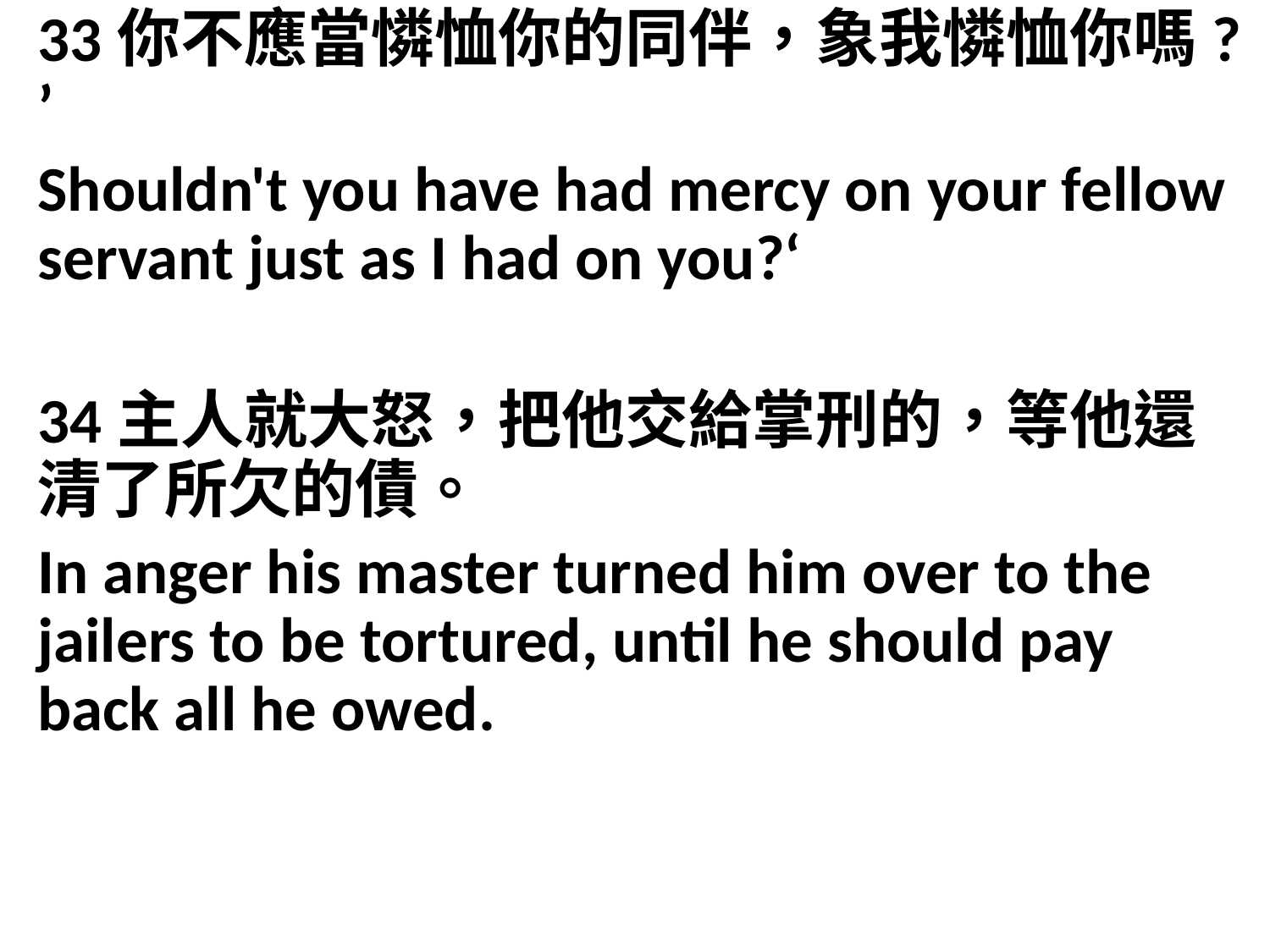

33你不應當憐恤你的同伴，象我憐恤你嗎?’
Shouldn't you have had mercy on your fellow servant just as I had on you?‘

34主人就大怒，把他交給掌刑的，等他還清了所欠的債。
In anger his master turned him over to the jailers to be tortured, until he should pay back all he owed.